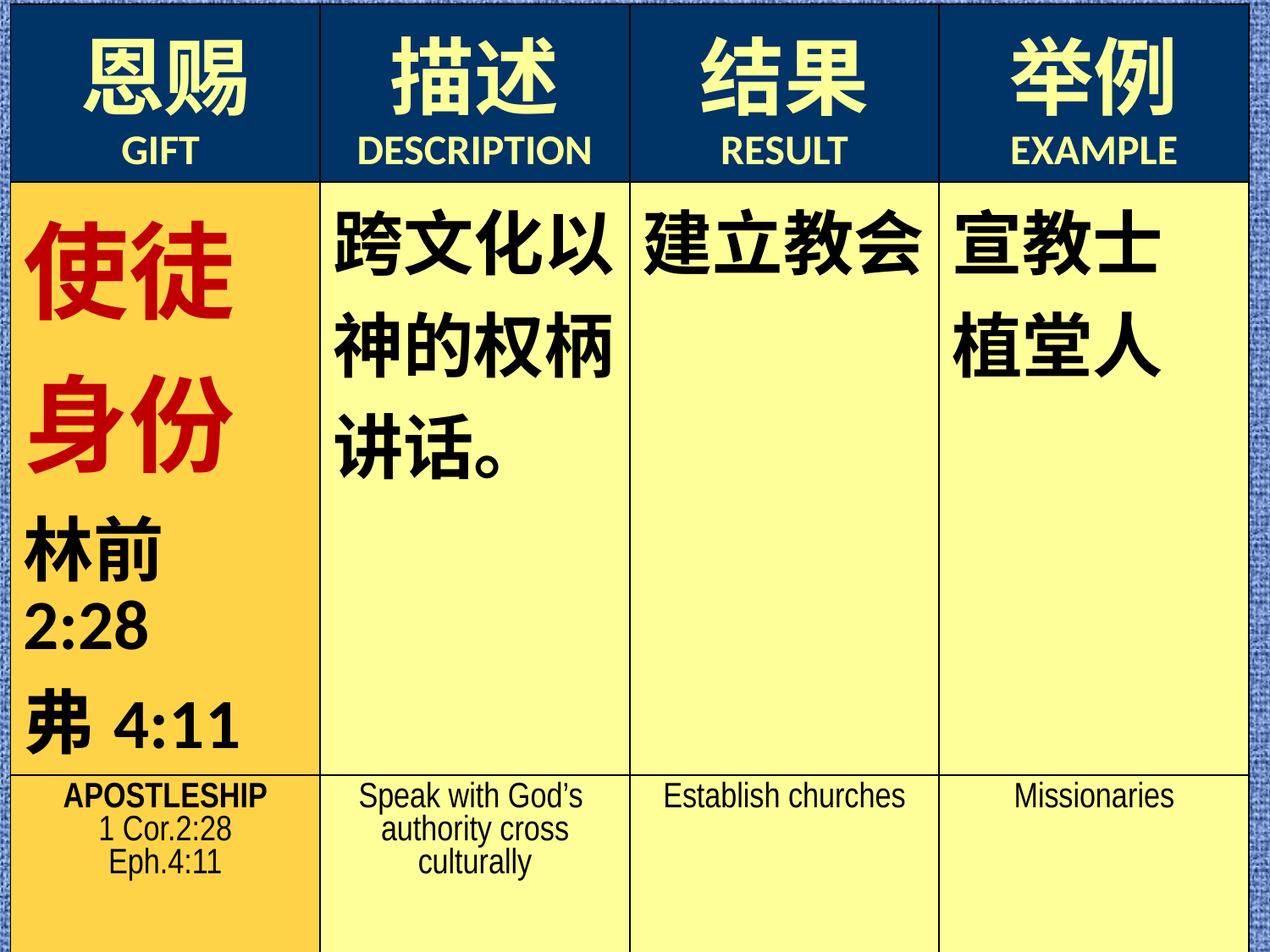

| 恩赐 GIFT | 描述 DESCRIPTION | 结果 RESULT | 举例 EXAMPLE |
| --- | --- | --- | --- |
| 使徒身份 林前2:28 弗4:11 | 跨文化以神的权柄讲话。 | 建立教会 | 宣教士 植堂人 |
| APOSTLESHIP 1 Cor.2:28 Eph.4:11 | Speak with God’s authority cross culturally | Establish churches | Missionaries |